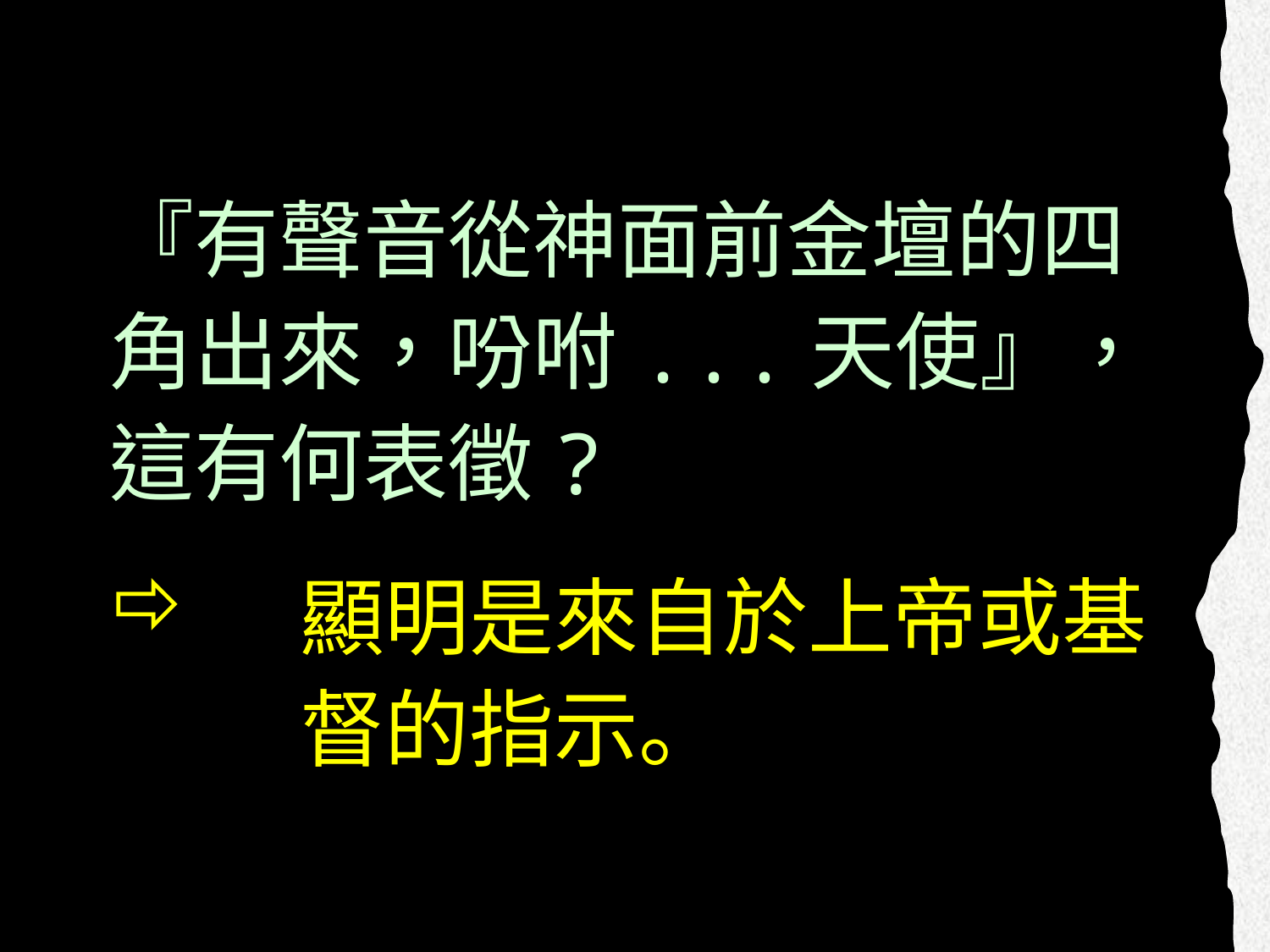

『有聲音從神面前金壇的四角出來，吩咐...天使』，這有何表徵?
顯明是來自於上帝或基督的指示。